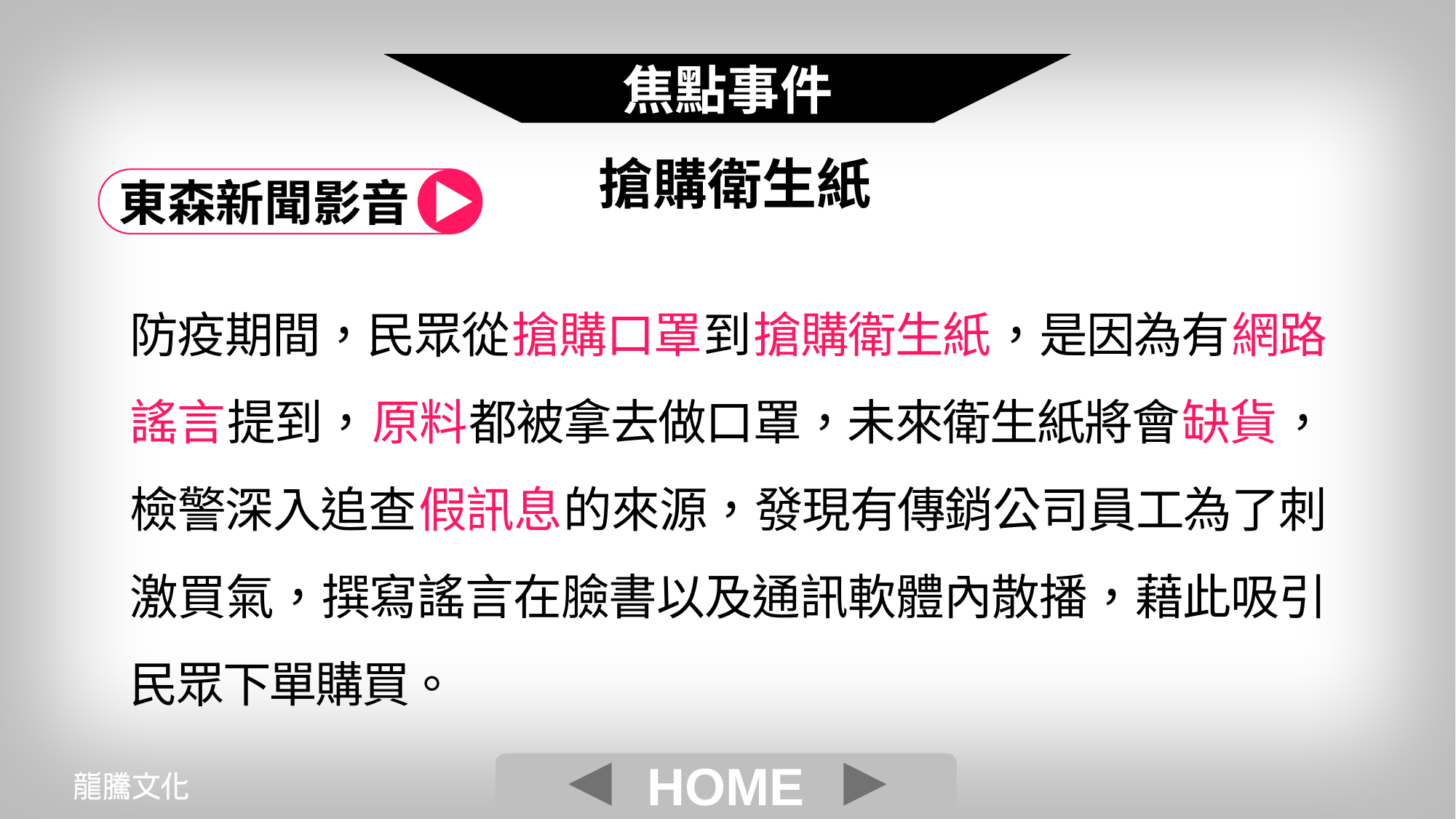

焦點事件
HOME

搶購衛生紙
東森新聞影音

防疫期間，民眾從搶購口罩到搶購衛生紙，是因為有網路謠言提到，原料都被拿去做口罩，未來衛生紙將會缺貨，檢警深入追查假訊息的來源，發現有傳銷公司員工為了刺激買氣，撰寫謠言在臉書以及通訊軟體內散播，藉此吸引民眾下單購買。